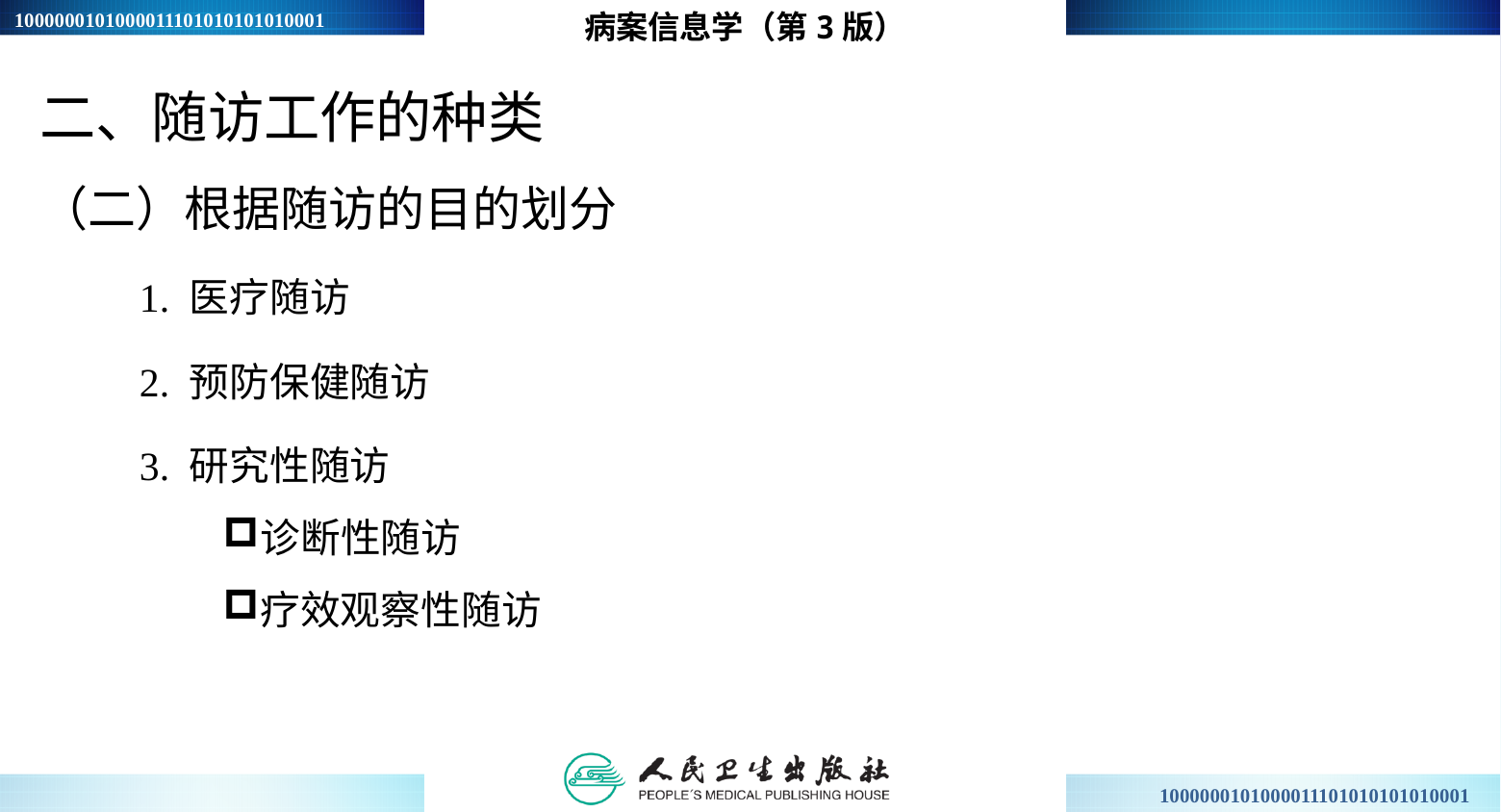

病案信息学（第3版）
二、随访工作的种类
（二）根据随访的目的划分
1. 医疗随访
2. 预防保健随访
3. 研究性随访
诊断性随访
疗效观察性随访